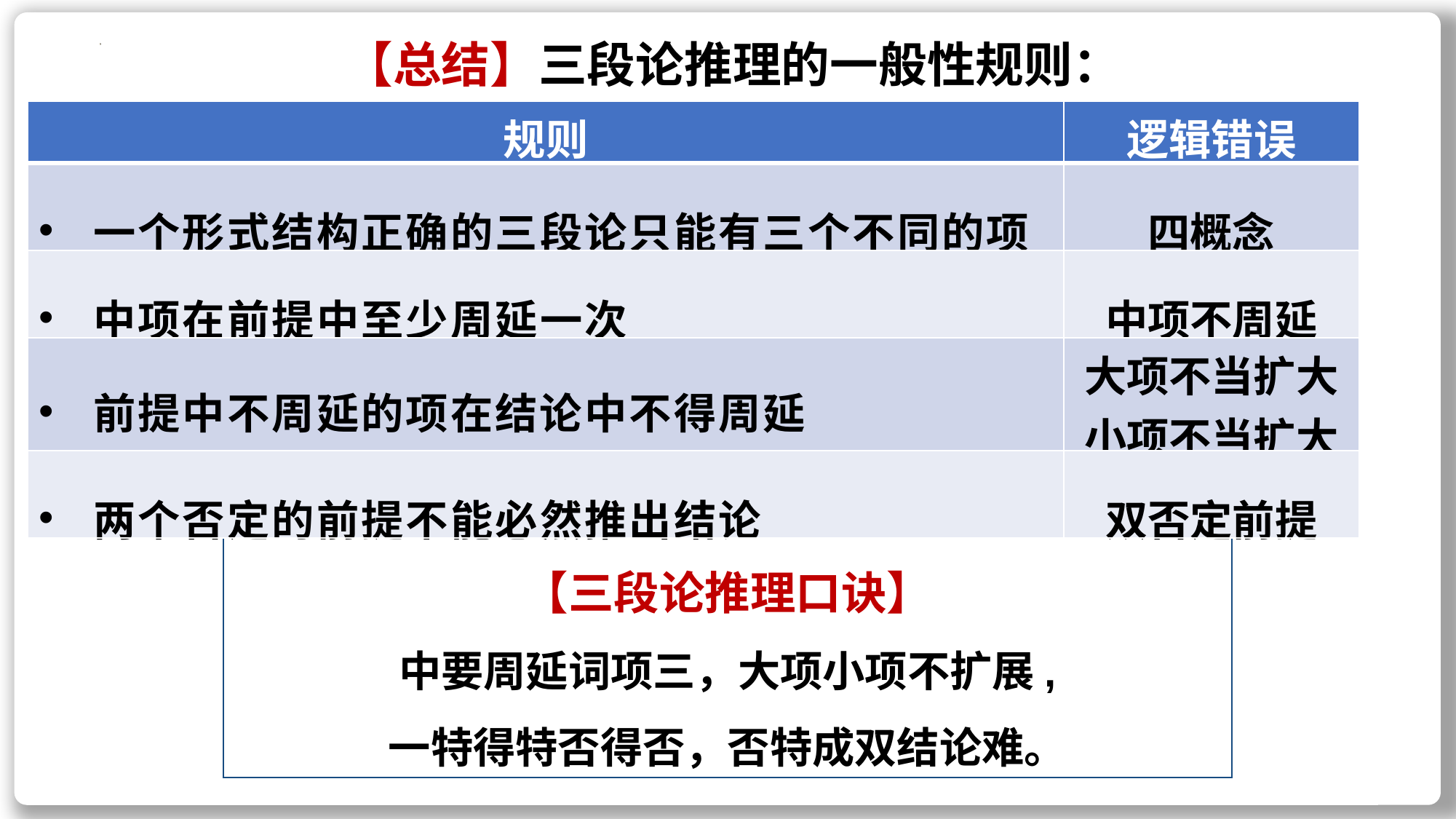

【总结】三段论推理的一般性规则：
| 规则 | 逻辑错误 |
| --- | --- |
| 一个形式结构正确的三段论只能有三个不同的项 | 四概念 |
| 中项在前提中至少周延一次 | 中项不周延 |
| 前提中不周延的项在结论中不得周延 | 大项不当扩大 小项不当扩大 |
| 两个否定的前提不能必然推出结论 | 双否定前提 |
【三段论推理口诀】
中要周延词项三，大项小项不扩展,
一特得特否得否，否特成双结论难。